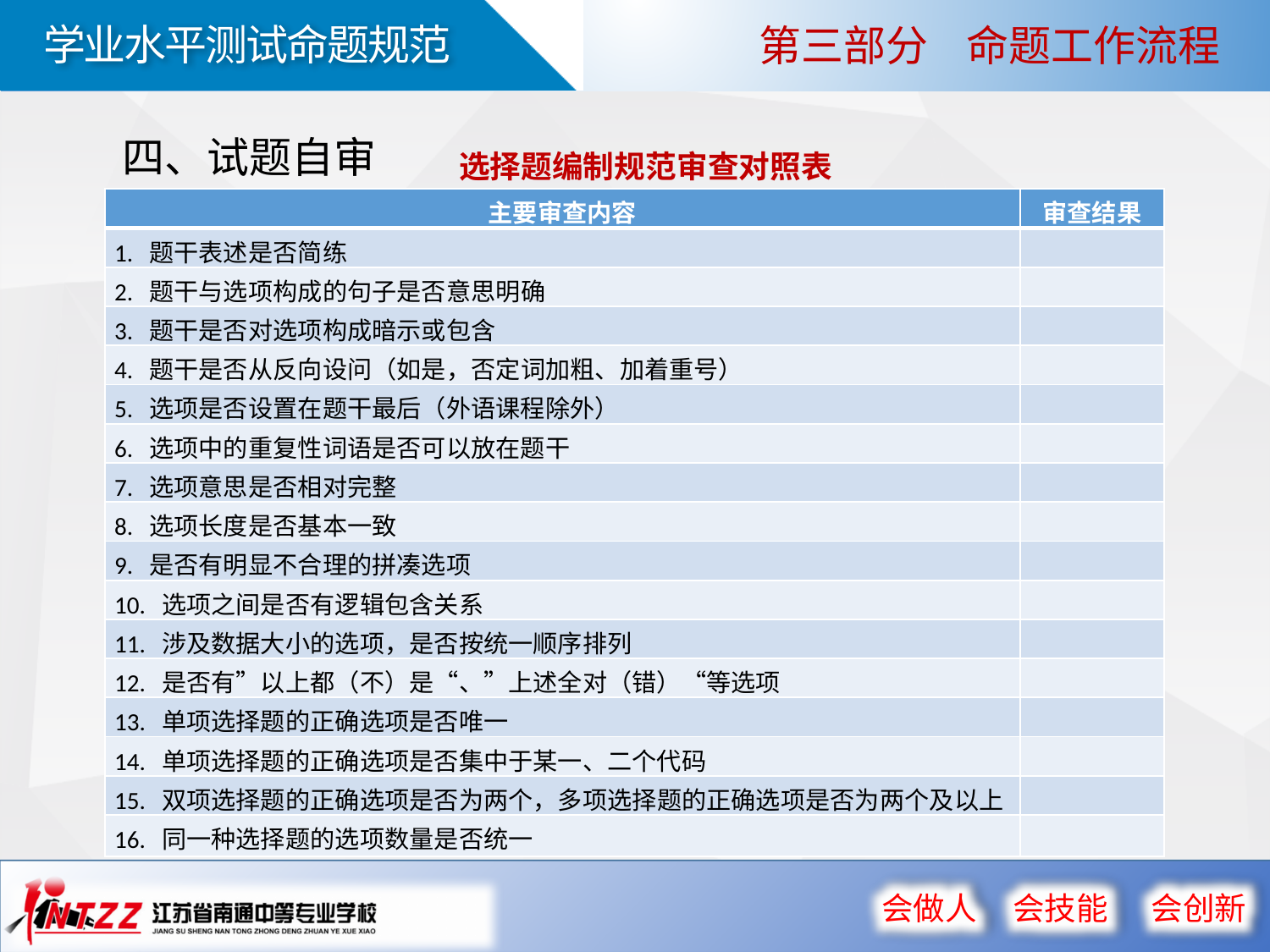

第三部分    命题工作流程
四、试题自审
选择题编制规范审查对照表
| 主要审查内容 | 审查结果 |
| --- | --- |
| 1. 题干表述是否简练 |  |
| 2. 题干与选项构成的句子是否意思明确 |  |
| 3. 题干是否对选项构成暗示或包含 |  |
| 4. 题干是否从反向设问（如是，否定词加粗、加着重号） |  |
| 5. 选项是否设置在题干最后（外语课程除外） |  |
| 6. 选项中的重复性词语是否可以放在题干 |  |
| 7. 选项意思是否相对完整 |  |
| 8. 选项长度是否基本一致 |  |
| 9. 是否有明显不合理的拼凑选项 |  |
| 10. 选项之间是否有逻辑包含关系 |  |
| 11. 涉及数据大小的选项，是否按统一顺序排列 |  |
| 12. 是否有”以上都（不）是“、”上述全对（错）“等选项 |  |
| 13. 单项选择题的正确选项是否唯一 |  |
| 14. 单项选择题的正确选项是否集中于某一、二个代码 |  |
| 15. 双项选择题的正确选项是否为两个，多项选择题的正确选项是否为两个及以上 |  |
| 16. 同一种选择题的选项数量是否统一 |  |